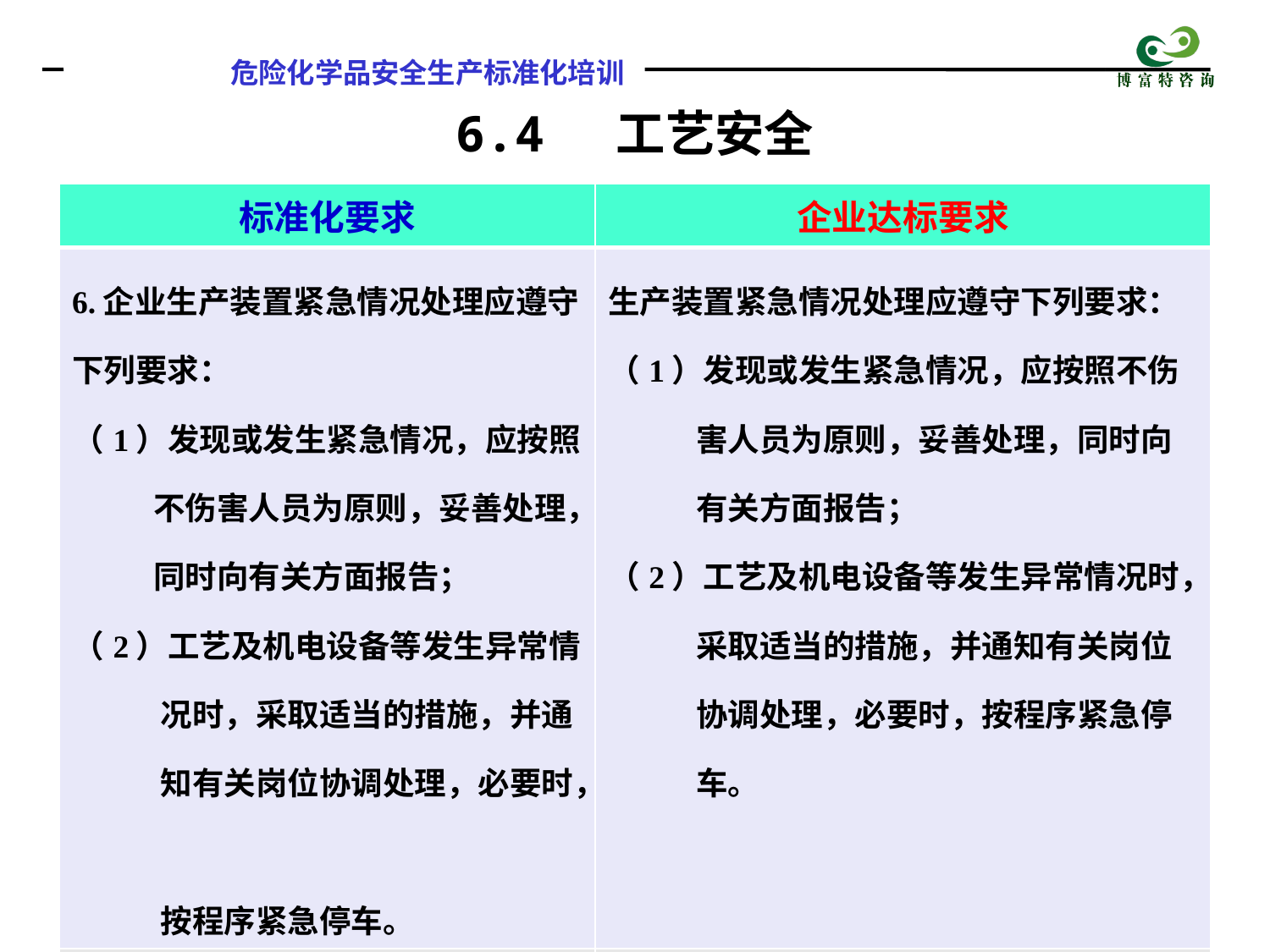

6.4  工艺安全
| 标准化要求 | 企业达标要求 |
| --- | --- |
| 6.企业生产装置紧急情况处理应遵守下列要求： （1）发现或发生紧急情况，应按照 不伤害人员为原则，妥善处理， 同时向有关方面报告； （2）工艺及机电设备等发生异常情 况时，采取适当的措施，并通 知有关岗位协调处理，必要时， 按程序紧急停车。 | 生产装置紧急情况处理应遵守下列要求： （1）发现或发生紧急情况，应按照不伤 害人员为原则，妥善处理，同时向 有关方面报告； （2）工艺及机电设备等发生异常情况时， 采取适当的措施，并通知有关岗位 协调处理，必要时，按程序紧急停 车。 |
| 7.企业生产装置泄压系统或排空系统排放的危险化学品应引至安全地点并得到妥善处理。 | 生产装置泄压系统或排空系统排放的危险化学品应引至安全地点并得到妥善处理。 |